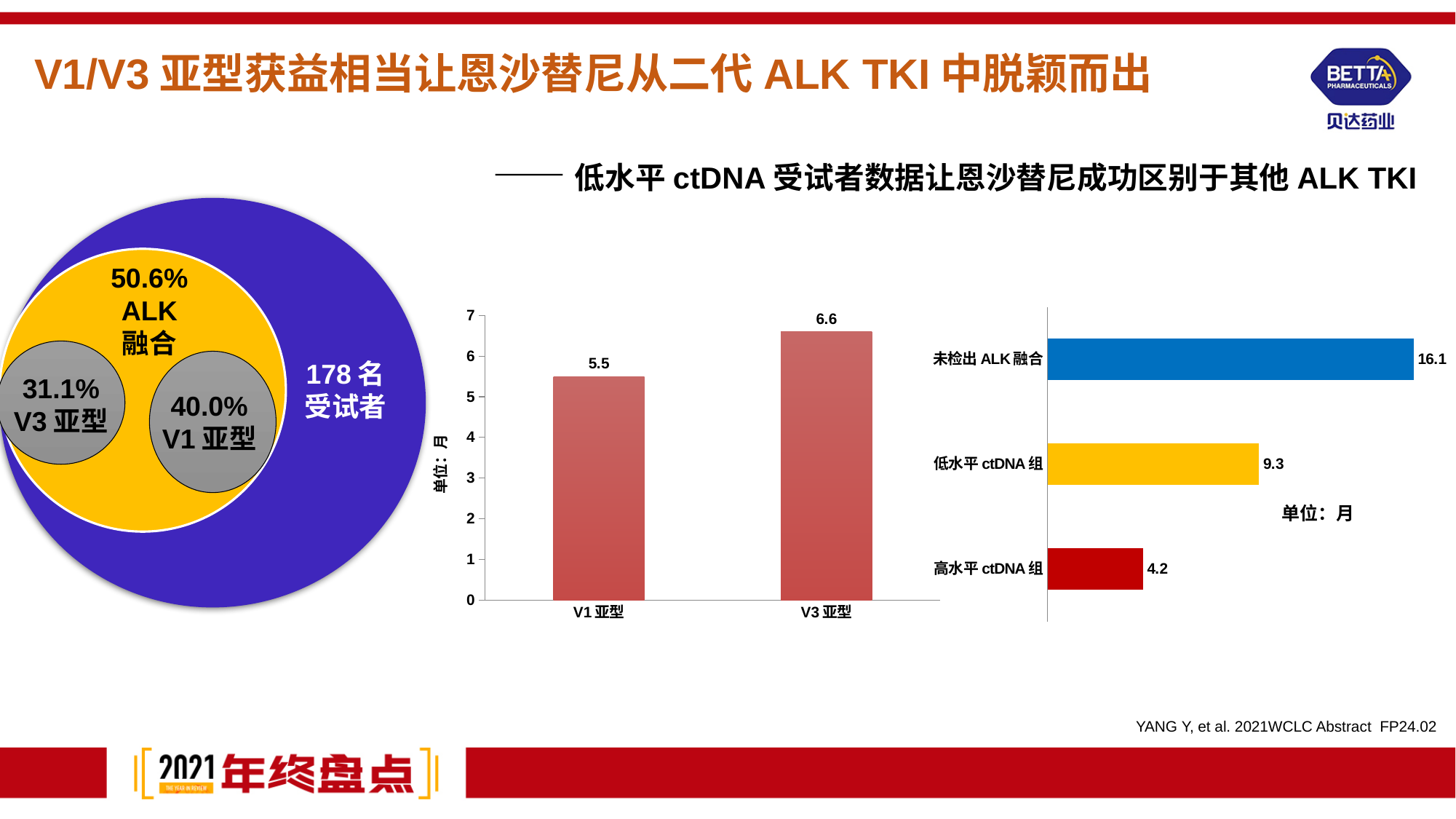

# V1/V3亚型获益相当让恩沙替尼从二代ALK TKI中脱颖而出
——低水平ctDNA受试者数据让恩沙替尼成功区别于其他ALK TKI

50.6%
ALK 融合

178名
受试者
31.1%
V3亚型
40.0%
V1亚型

### Chart

| Category |  |
|---|---|
| V1亚型 | 5.5 |
| V3亚型 | 6.6 |

### Chart

| Category |  |
|---|---|
| 高水平ctDNA组 | 4.2 |
| 低水平ctDNA组 | 9.3 |
| 未检出ALK融合 | 16.1 |
单位：月
YANG Y, et al. 2021WCLC Abstract  FP24.02